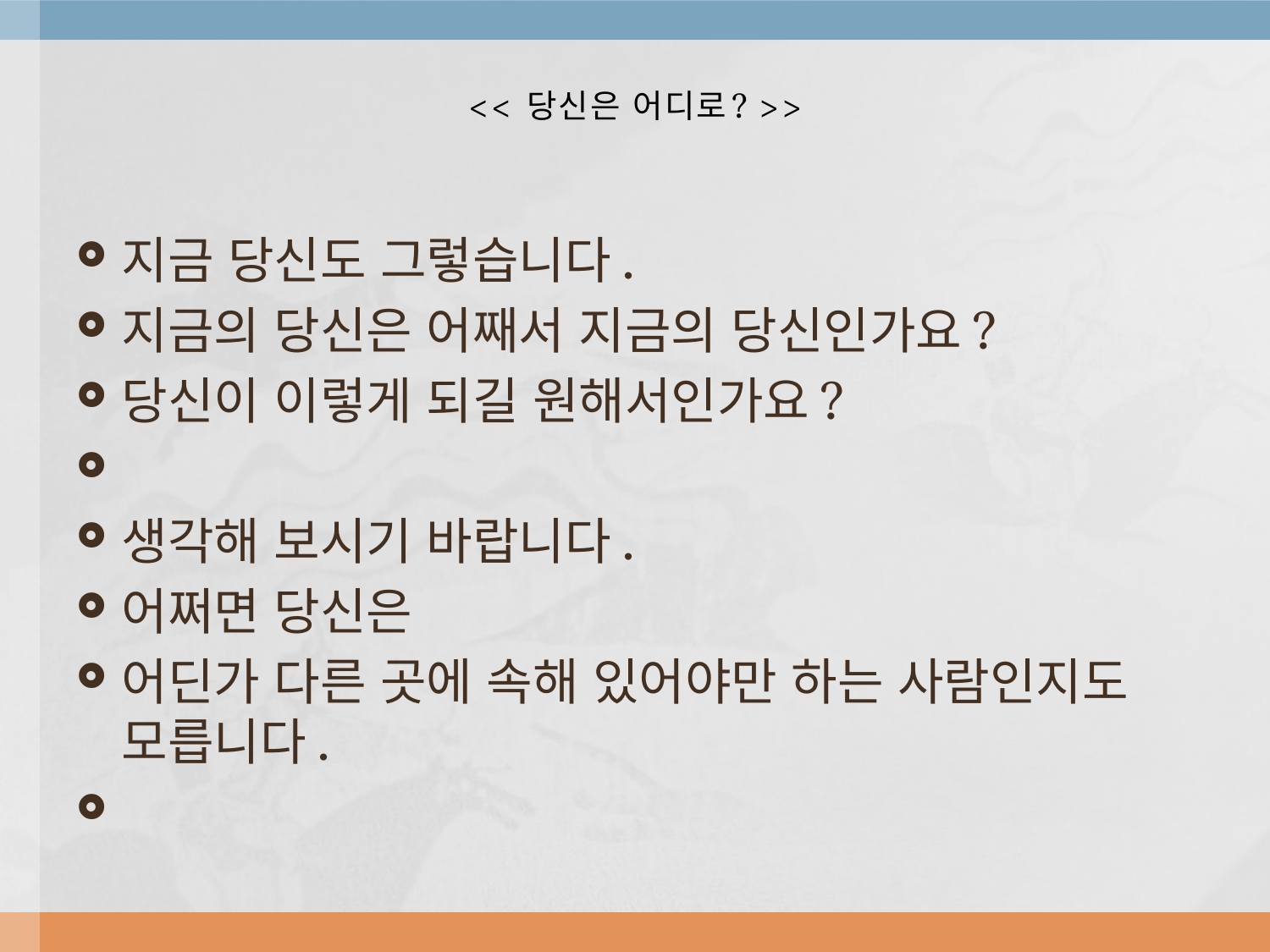

# << 당신은 어디로? >>
지금 당신도 그렇습니다.
지금의 당신은 어째서 지금의 당신인가요?
당신이 이렇게 되길 원해서인가요?

생각해 보시기 바랍니다.
어쩌면 당신은
어딘가 다른 곳에 속해 있어야만 하는 사람인지도 모릅니다.